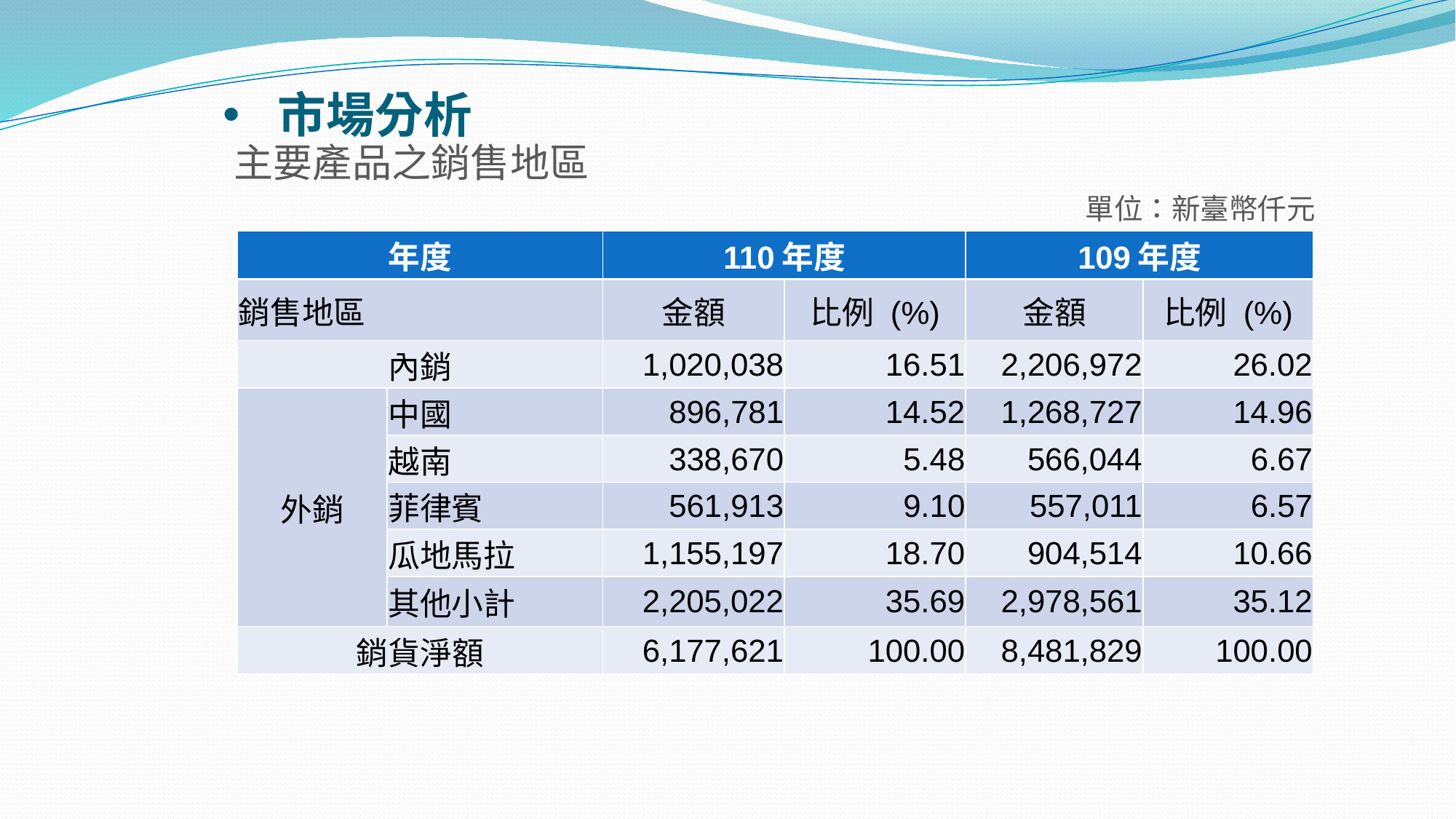

# 市場分析
主要產品之銷售地區
單位：新臺幣仟元
| 年度 |  | 110年度 |  | 109年度 |  |
| --- | --- | --- | --- | --- | --- |
| 銷售地區 |  | 金額 | 比例 (%) | 金額 | 比例 (%) |
| 內銷 |  | 1,020,038 | 16.51 | 2,206,972 | 26.02 |
| 外銷 | 中國 | 896,781 | 14.52 | 1,268,727 | 14.96 |
|  | 越南 | 338,670 | 5.48 | 566,044 | 6.67 |
|  | 菲律賓 | 561,913 | 9.10 | 557,011 | 6.57 |
|  | 瓜地馬拉 | 1,155,197 | 18.70 | 904,514 | 10.66 |
|  | 其他小計 | 2,205,022 | 35.69 | 2,978,561 | 35.12 |
| 銷貨淨額 |  | 6,177,621 | 100.00 | 8,481,829 | 100.00 |